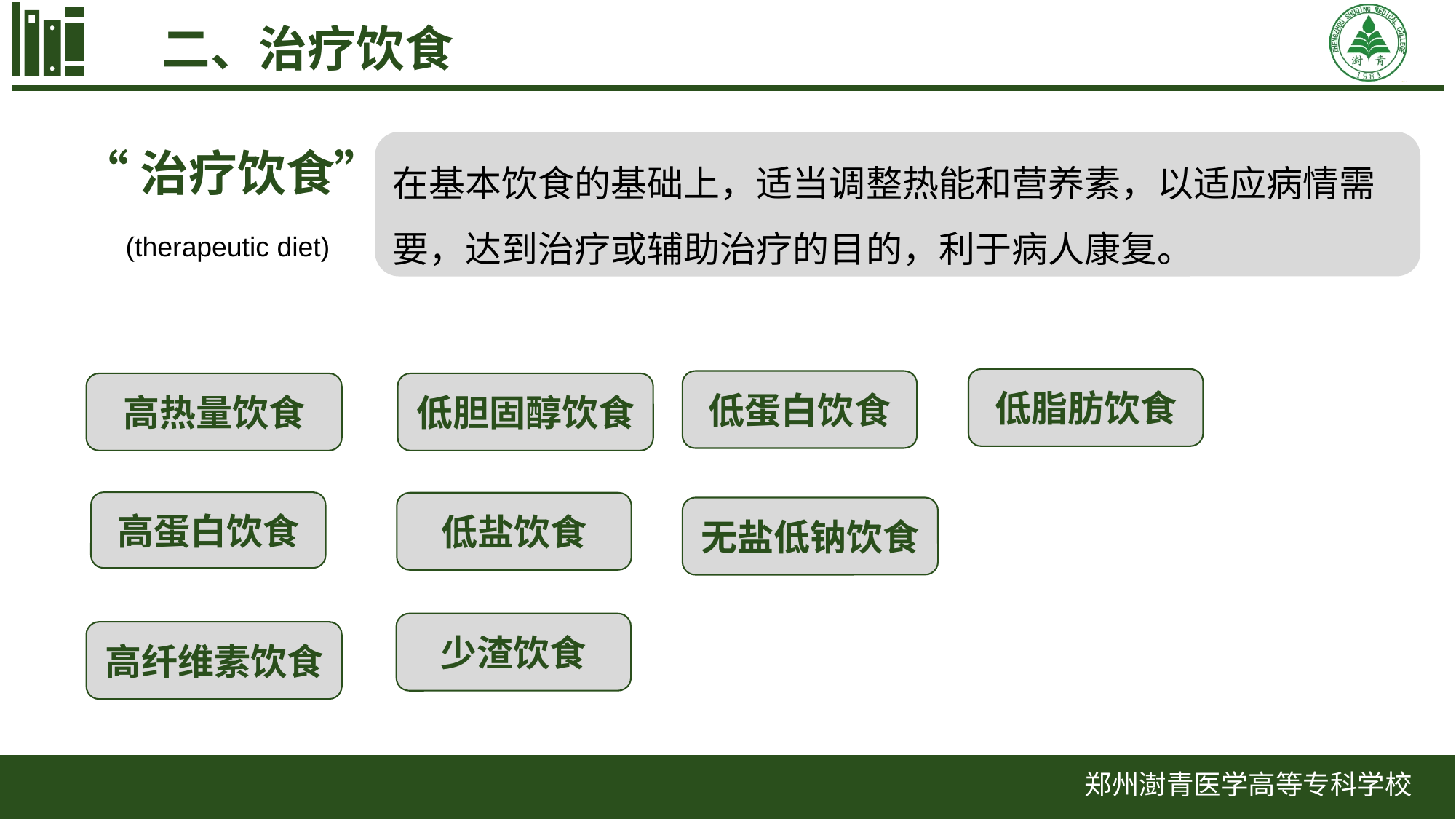

二、治疗饮食
在基本饮食的基础上，适当调整热能和营养素，以适应病情需要，达到治疗或辅助治疗的目的，利于病人康复。
“治疗饮食”
(therapeutic diet)
低脂肪饮食
低蛋白饮食
高热量饮食
低胆固醇饮食
高蛋白饮食
低盐饮食
无盐低钠饮食
少渣饮食
高纤维素饮食
郑州澍青医学高等专科学校